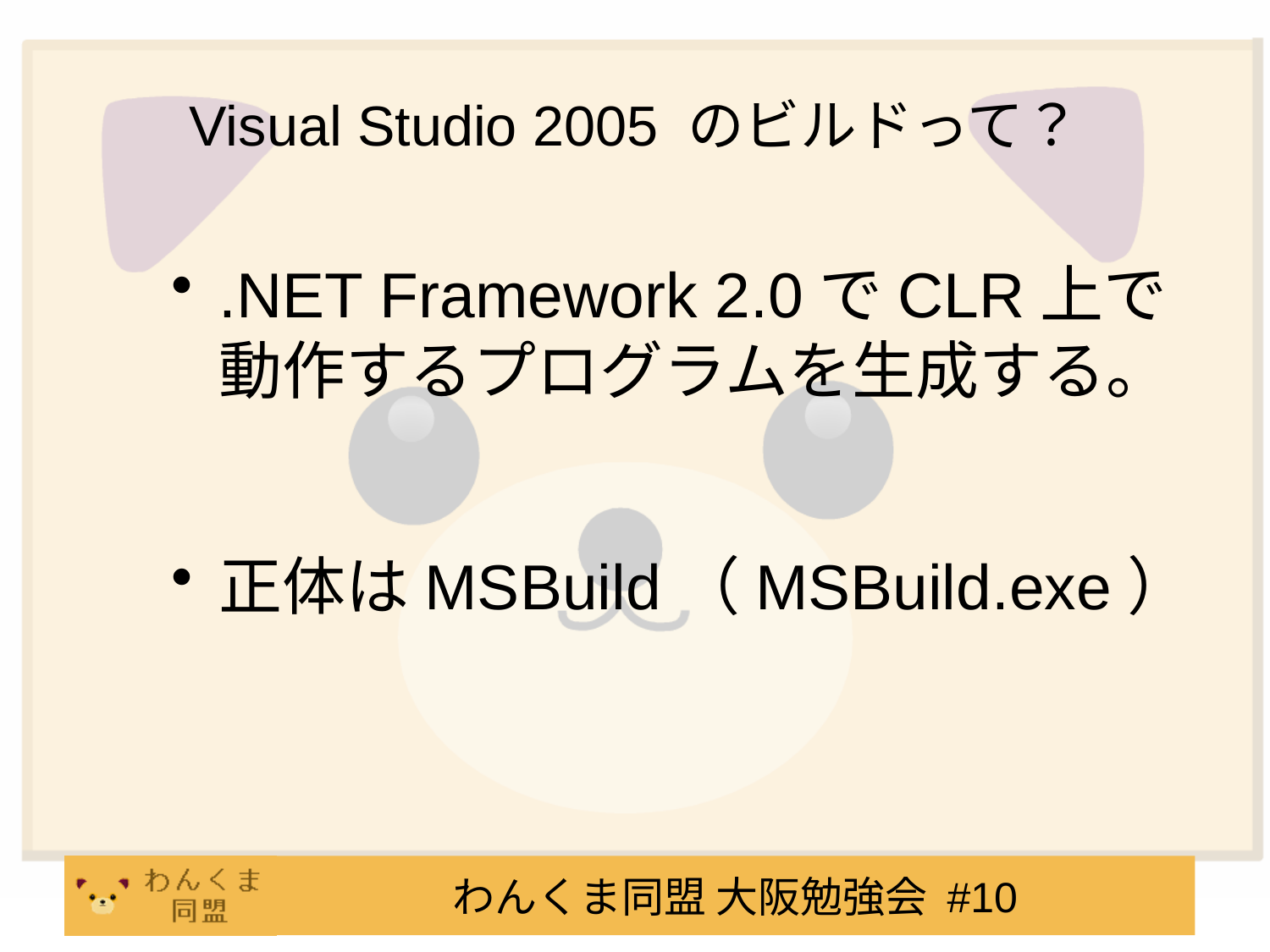

# Visual Studio 2005 のビルドって？
.NET Framework 2.0でCLR上で
動作するプログラムを生成する。

正体はMSBuild（MSBuild.exe）